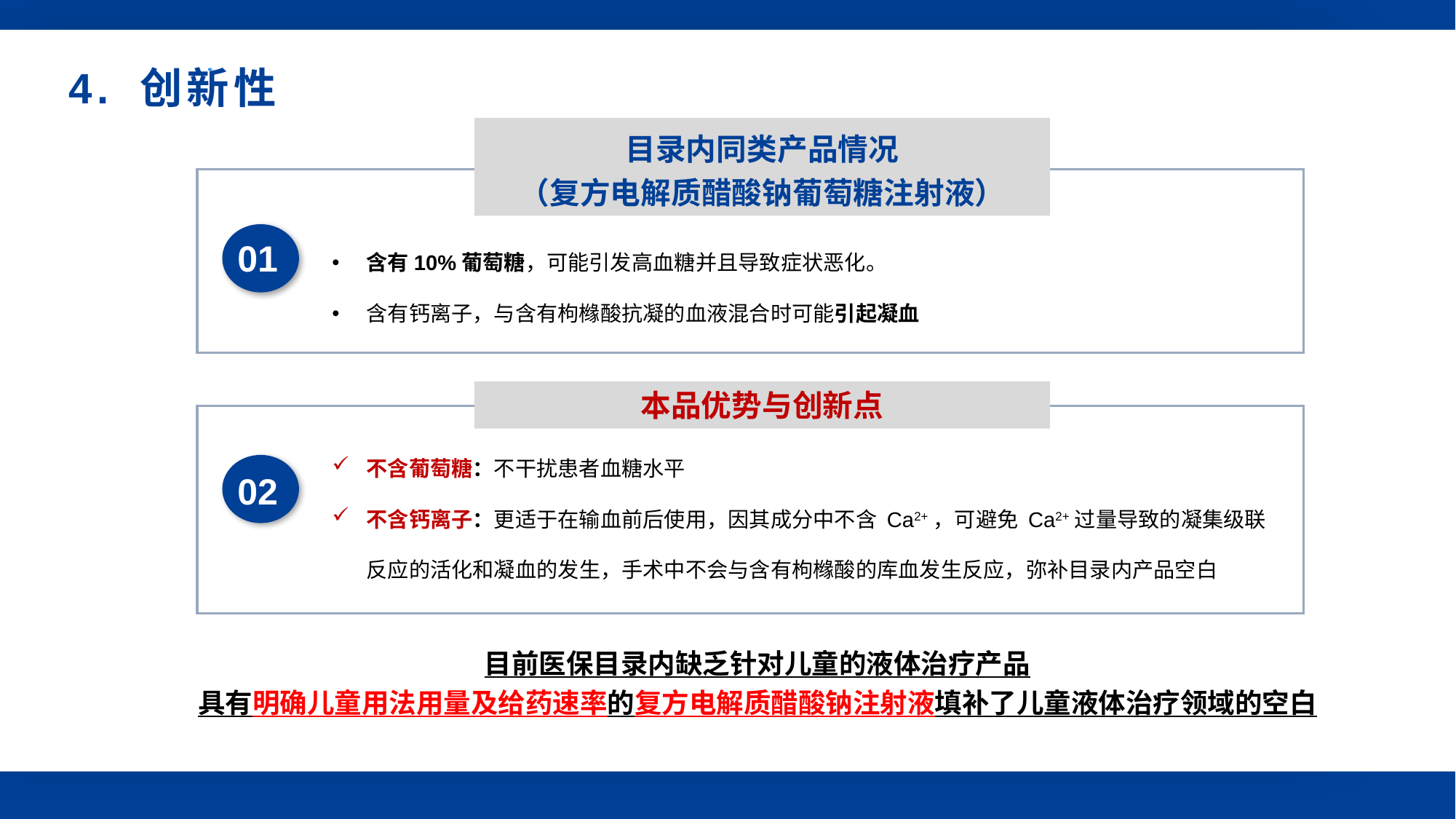

4. 创新性
目录内同类产品情况
（复方电解质醋酸钠葡萄糖注射液）

含有10%葡萄糖，可能引发高血糖并且导致症状恶化。
含有钙离子，与含有枸橼酸抗凝的血液混合时可能引起凝血

01
本品优势与创新点

不含葡萄糖：不干扰患者血糖水平
不含钙离子：更适于在输血前后使用，因其成分中不含 Ca2+，可避免 Ca2+过量导致的凝集级联反应的活化和凝血的发生，手术中不会与含有枸橼酸的库血发生反应，弥补目录内产品空白

02
目前医保目录内缺乏针对儿童的液体治疗产品
具有明确儿童用法用量及给药速率的复方电解质醋酸钠注射液填补了儿童液体治疗领域的空白